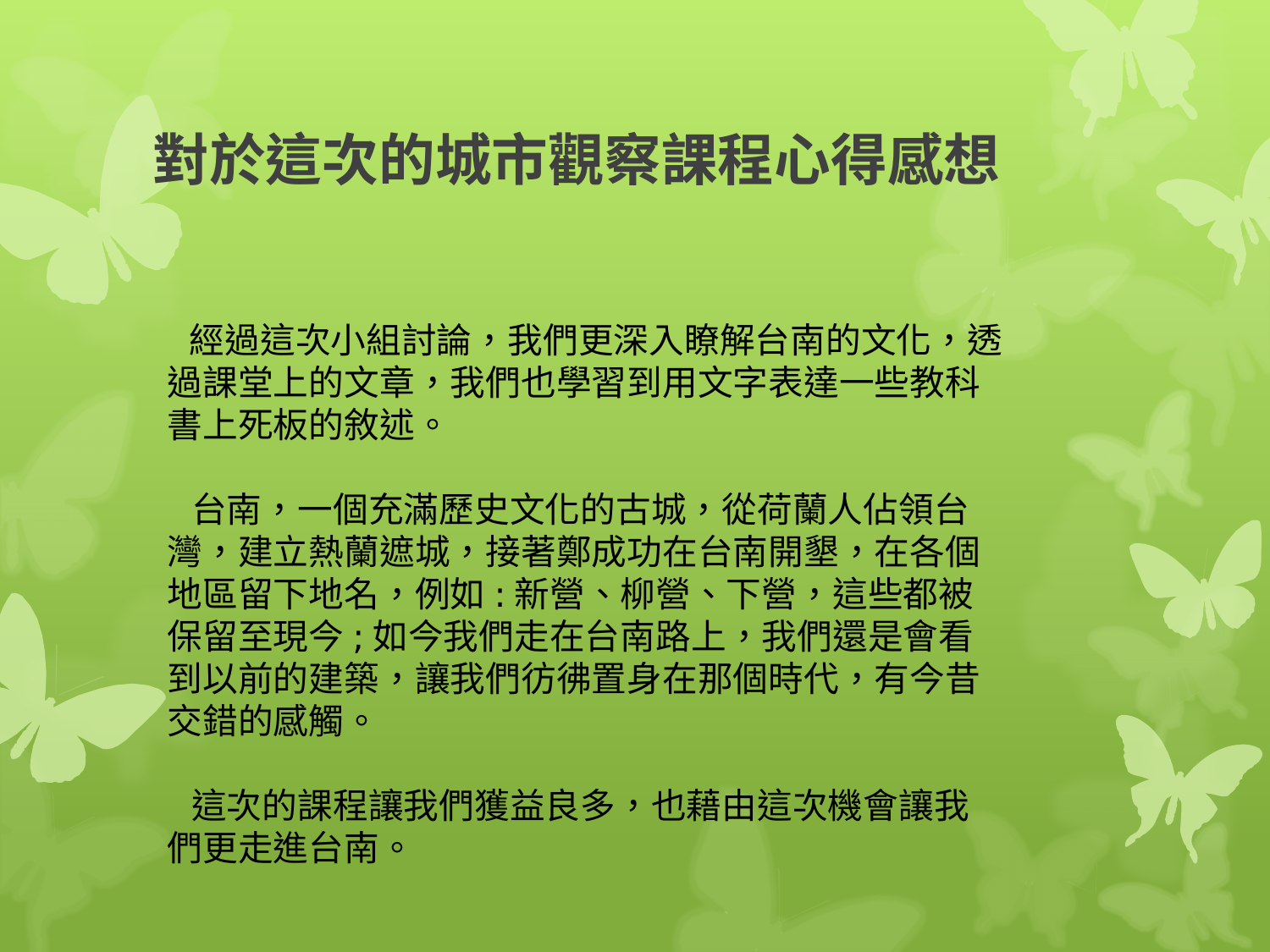

# 對於這次的城市觀察課程心得感想
  經過這次小組討論，我們更深入瞭解台南的文化，透過課堂上的文章，我們也學習到用文字表達一些教科書上死板的敘述。

  台南，一個充滿歷史文化的古城，從荷蘭人佔領台灣，建立熱蘭遮城，接著鄭成功在台南開墾，在各個地區留下地名，例如:新營、柳營、下營，這些都被保留至現今;如今我們走在台南路上，我們還是會看到以前的建築，讓我們彷彿置身在那個時代，有今昔交錯的感觸。

  這次的課程讓我們獲益良多，也藉由這次機會讓我們更走進台南。